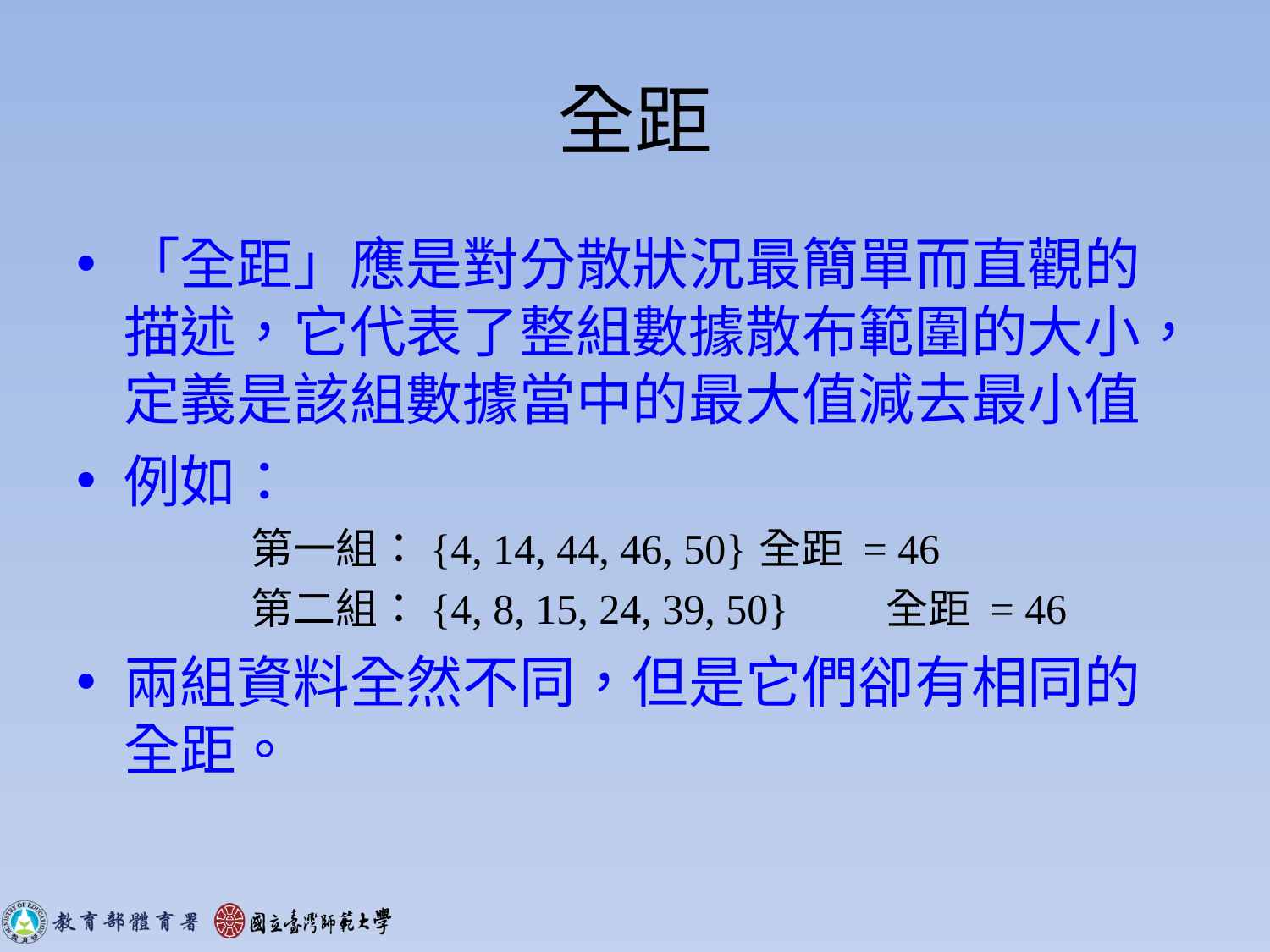

# 全距
「全距」應是對分散狀況最簡單而直觀的描述，它代表了整組數據散布範圍的大小，定義是該組數據當中的最大值減去最小值
例如：
第一組：{4, 14, 44, 46, 50}	全距 = 46
第二組：{4, 8, 15, 24, 39, 50}	全距 = 46
兩組資料全然不同，但是它們卻有相同的全距。